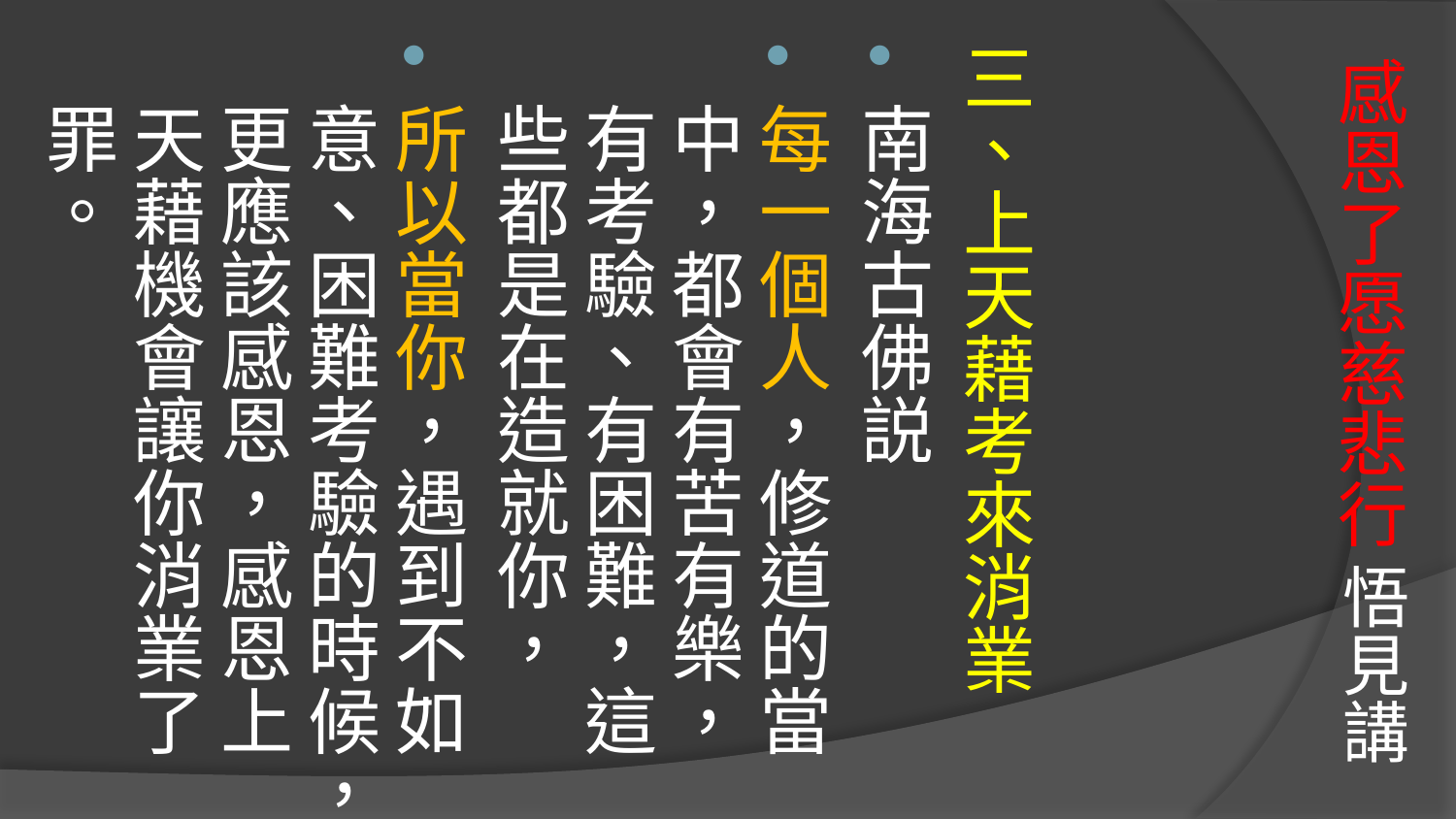

三、上天藉考來消業
南海古佛説
每一個人，修道的當中，都會有苦有樂，有考驗、有困難，這些都是在造就你，
所以當你，遇到不如意、困難考驗的時候，更應該感恩，感恩上天藉機會讓你消業了罪。
# 感恩了愿慈悲行 悟見講